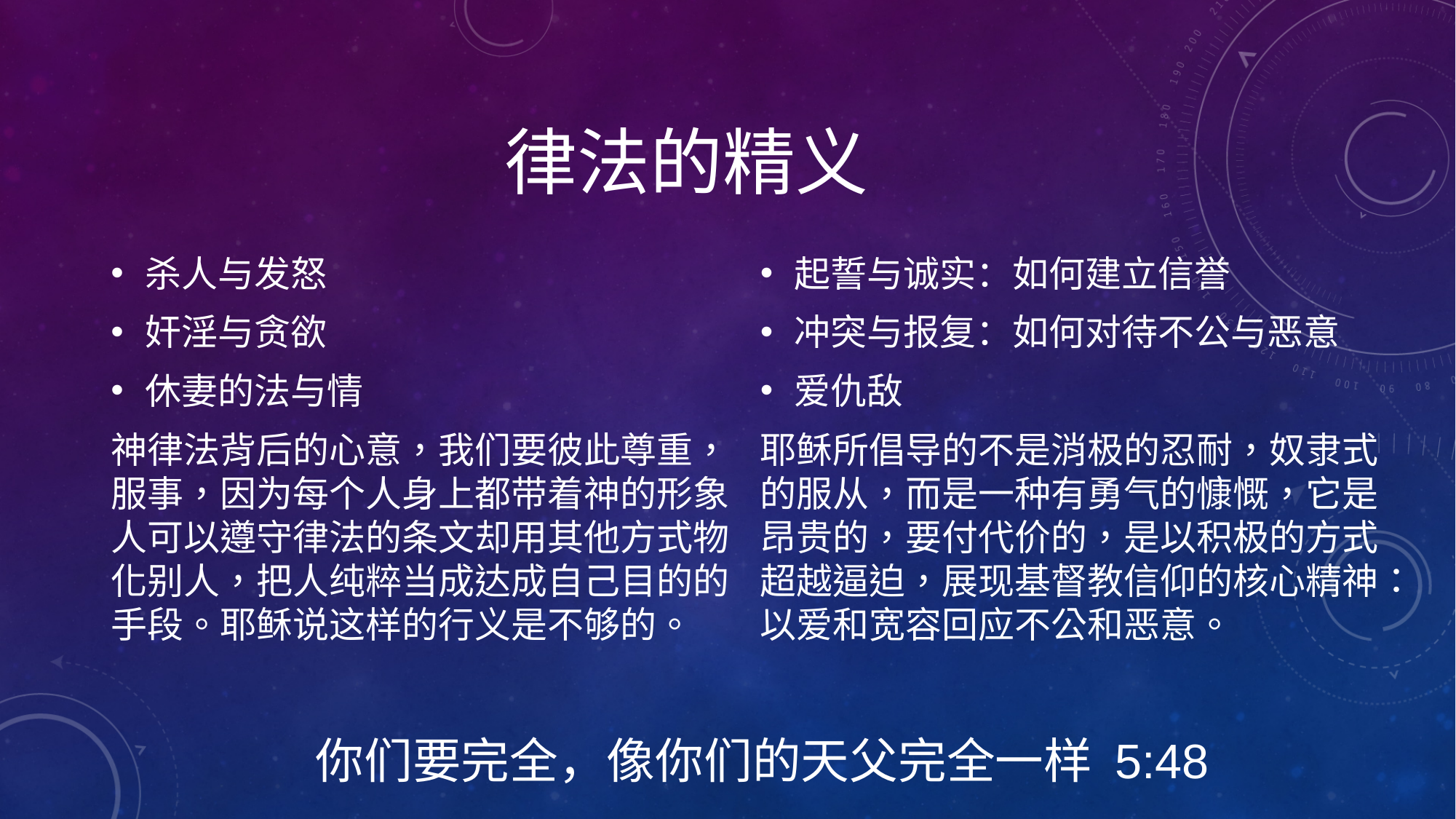

# 律法的精义
杀人与发怒
奸淫与贪欲
休妻的法与情
神律法背后的心意，我们要彼此尊重，服事，因为每个人身上都带着神的形象人可以遵守律法的条文却用其他方式物化别人，把人纯粹当成达成自己目的的手段。耶稣说这样的行义是不够的。
起誓与诚实：如何建立信誉
冲突与报复：如何对待不公与恶意
爱仇敌
耶稣所倡导的不是消极的忍耐，奴隶式的服从，而是一种有勇气的慷慨，它是昂贵的，要付代价的，是以积极的方式超越逼迫，展现基督教信仰的核心精神：以爱和宽容回应不公和恶意。
你们要完全，像你们的天父完全一样 5:48